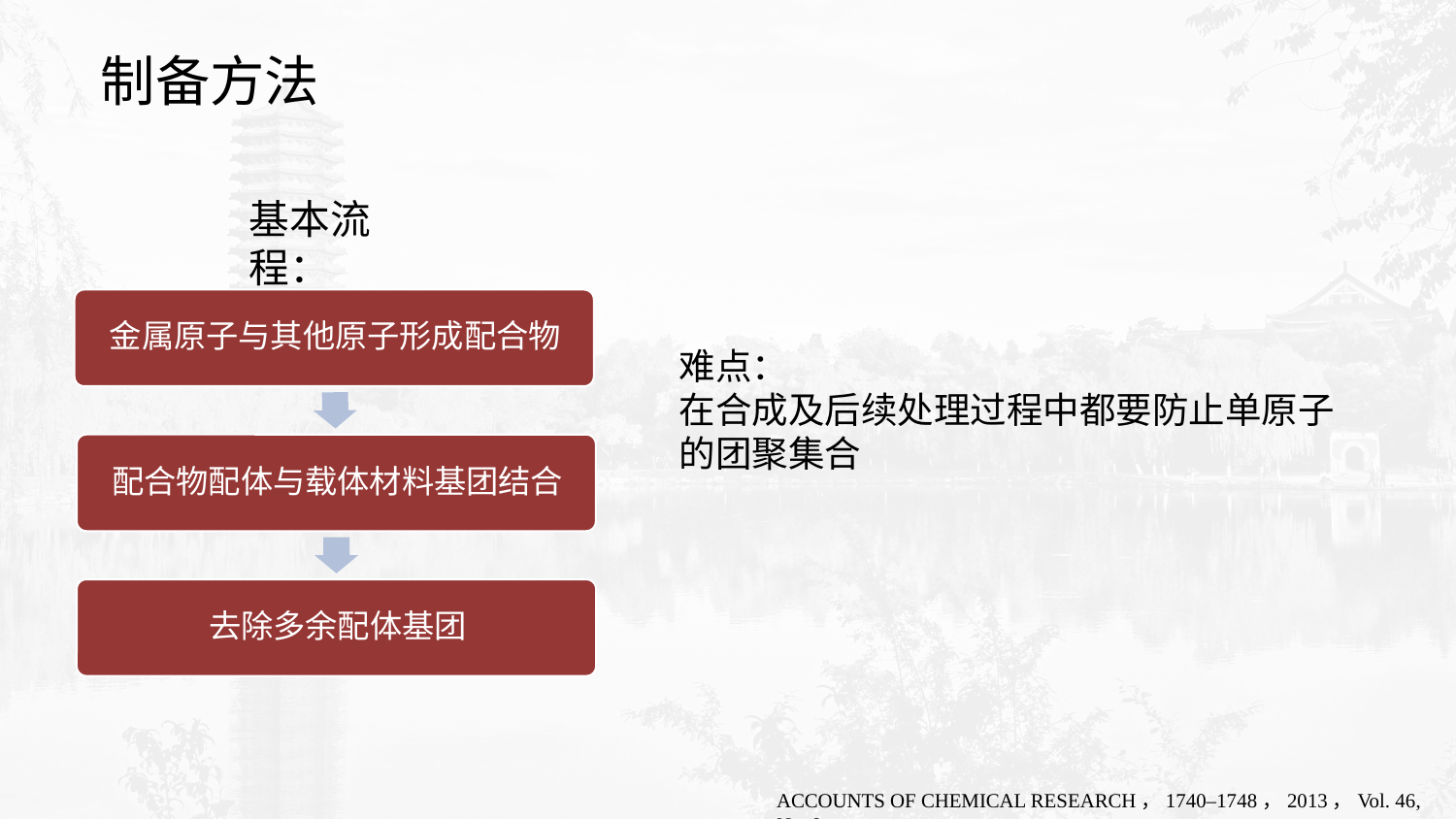

制备方法
基本流程：
金属原子与其他原子形成配合物

配合物配体与载体材料基团结合

去除多余配体基团
难点：
在合成及后续处理过程中都要防止单原子的团聚集合
ACCOUNTS OF CHEMICAL RESEARCH，1740–1748，2013，Vol. 46, No. 8